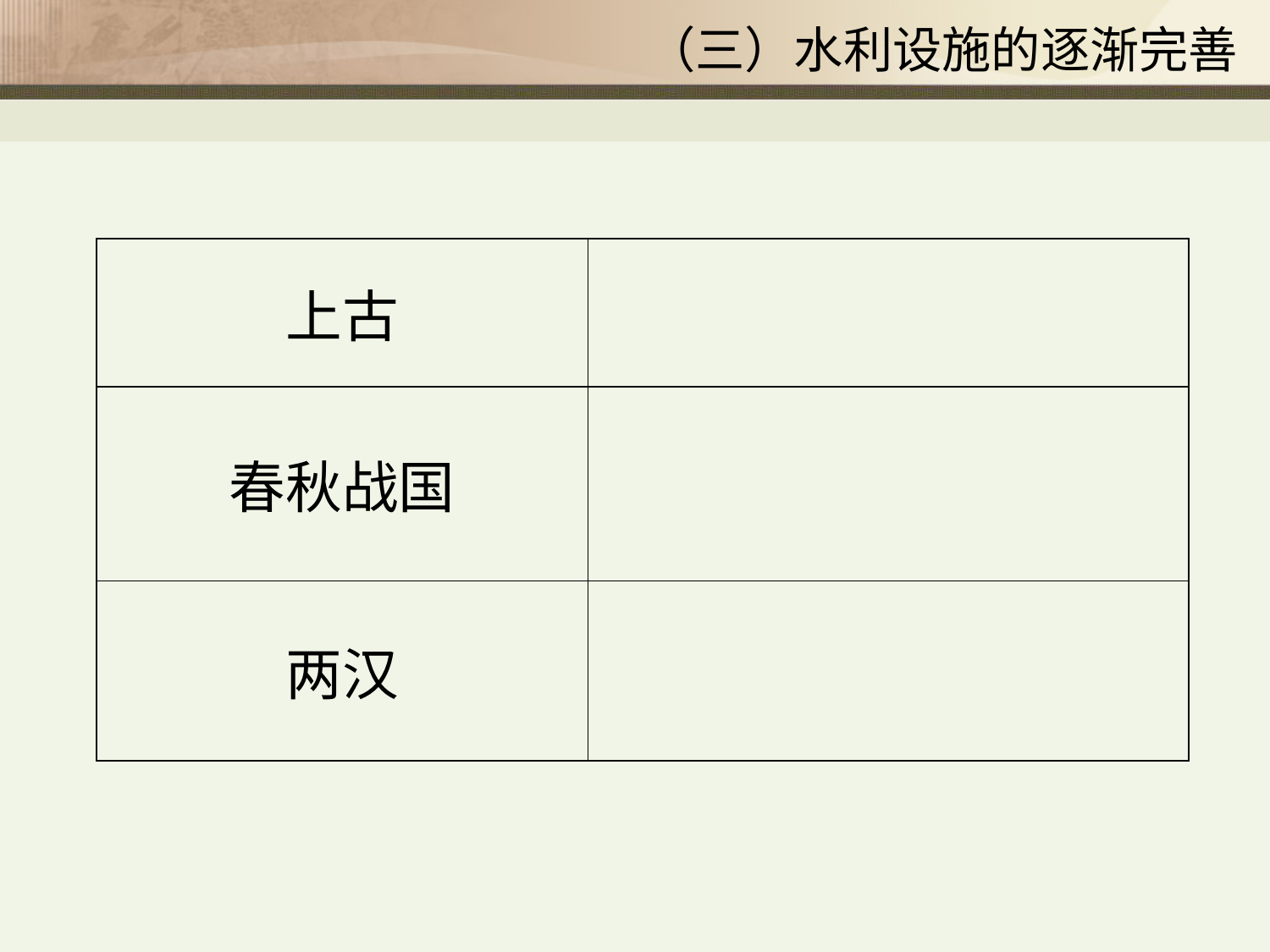

（三）水利设施的逐渐完善
| 上古 |  |
| --- | --- |
| 春秋战国 |  |
| 两汉 |  |